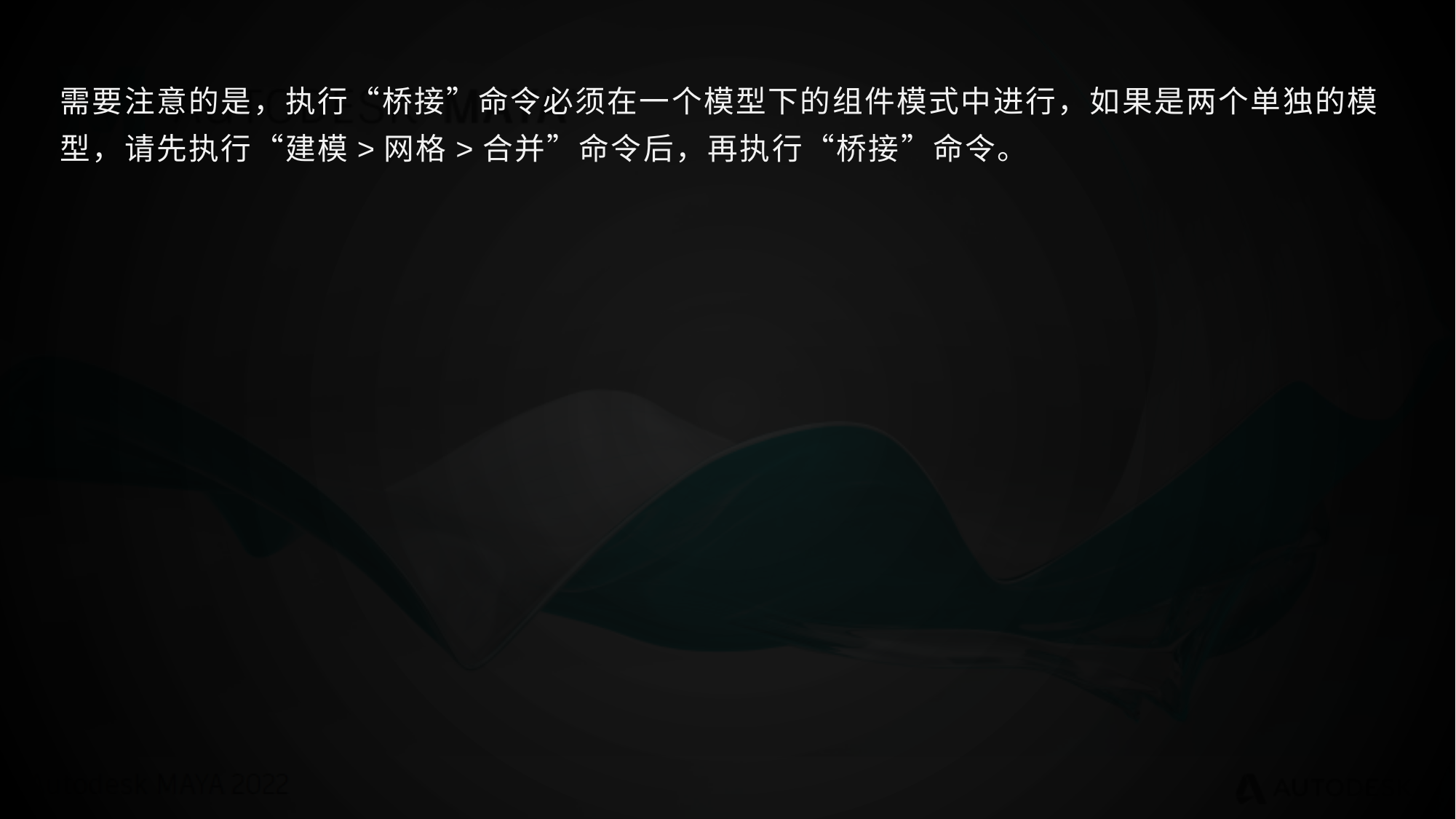

需要注意的是，执行“桥接”命令必须在一个模型下的组件模式中进行，如果是两个单独的模型，请先执行“建模>网格>合并”命令后，再执行“桥接”命令。